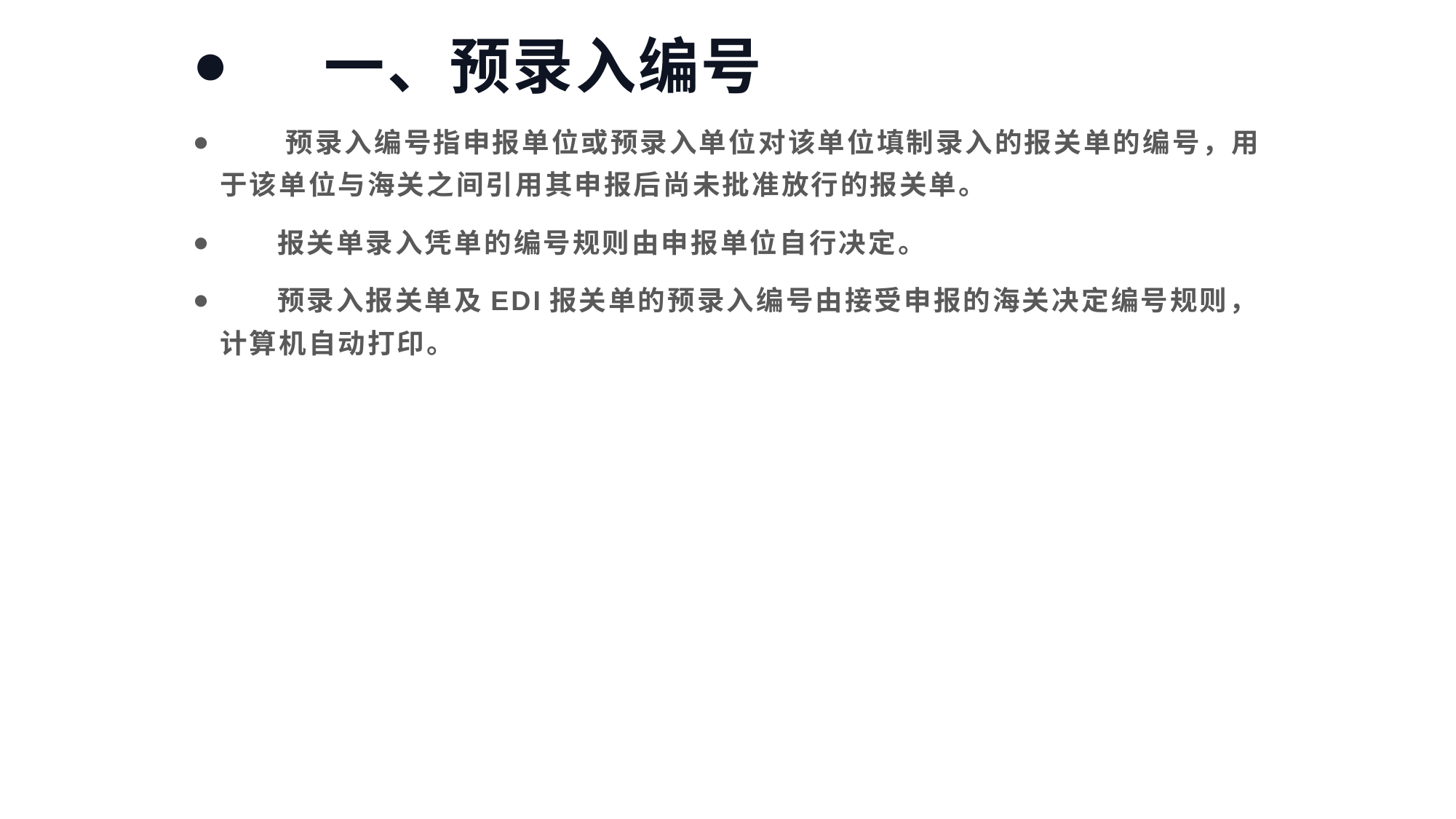

一、预录入编号
       预录入编号指申报单位或预录入单位对该单位填制录入的报关单的编号，用于该单位与海关之间引用其申报后尚未批准放行的报关单。
      报关单录入凭单的编号规则由申报单位自行决定。
      预录入报关单及EDI报关单的预录入编号由接受申报的海关决定编号规则，计算机自动打印。